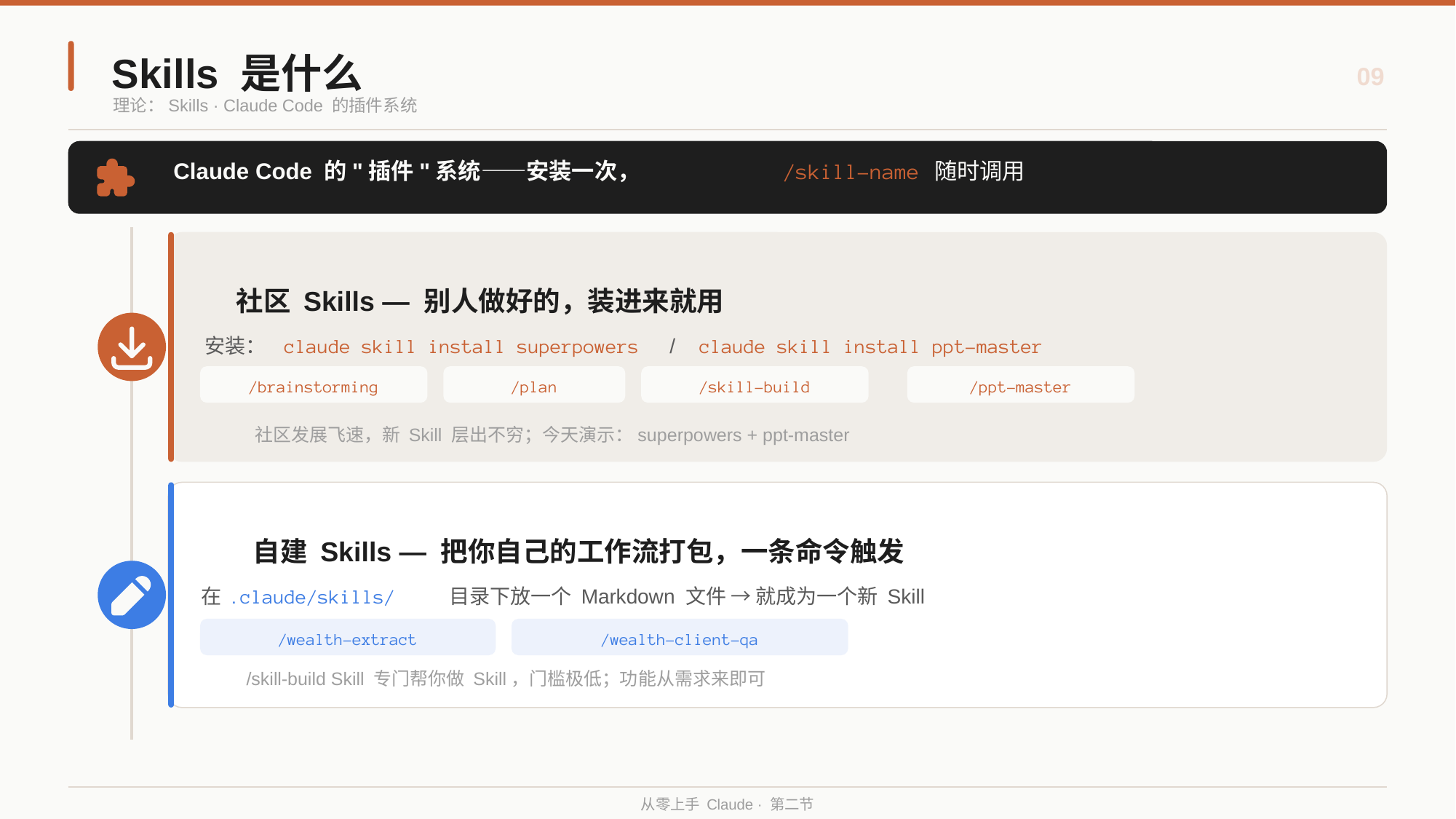

Skills 是什么
09
理论：Skills · Claude Code 的插件系统

Claude Code 的"插件"系统——安装一次，
/skill-name
随时调用

社区 Skills — 别人做好的，装进来就用

安装：
claude skill install superpowers
/
claude skill install ppt-master

/brainstorming
/plan
/skill-build
/ppt-master
社区发展飞速，新 Skill 层出不穷；今天演示：superpowers + ppt-master

自建 Skills — 把你自己的工作流打包，一条命令触发

在
.claude/skills/
目录下放一个 Markdown 文件 → 就成为一个新 Skill

/wealth-extract
/wealth-client-qa
/skill-build Skill 专门帮你做 Skill，门槛极低；功能从需求来即可

从零上手 Claude · 第二节